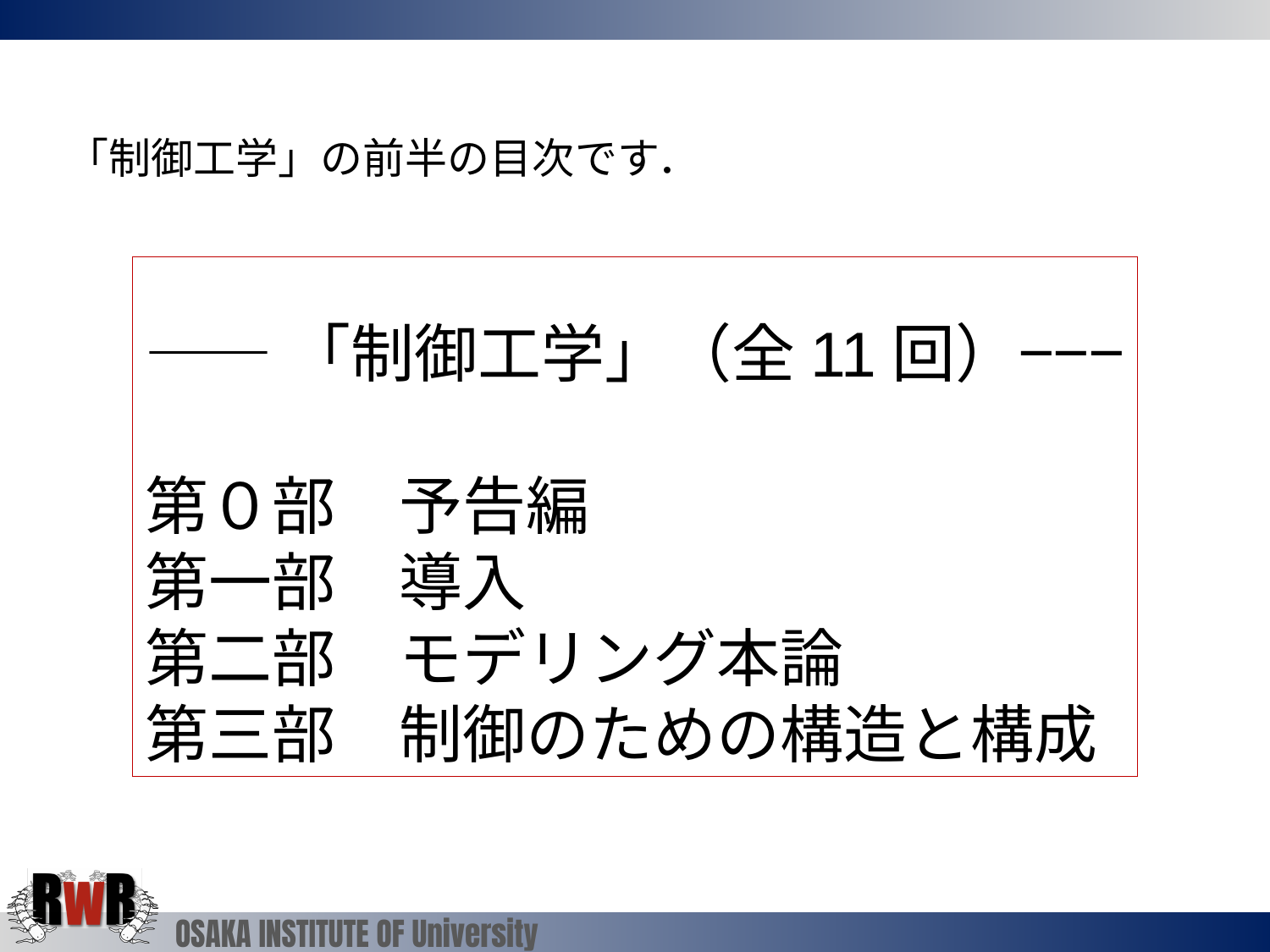

「制御工学」の前半の目次です．

――「制御工学」（全11回）−−−

第０部　予告編
第一部　導入
第二部　モデリング本論
第三部　制御のための構造と構成